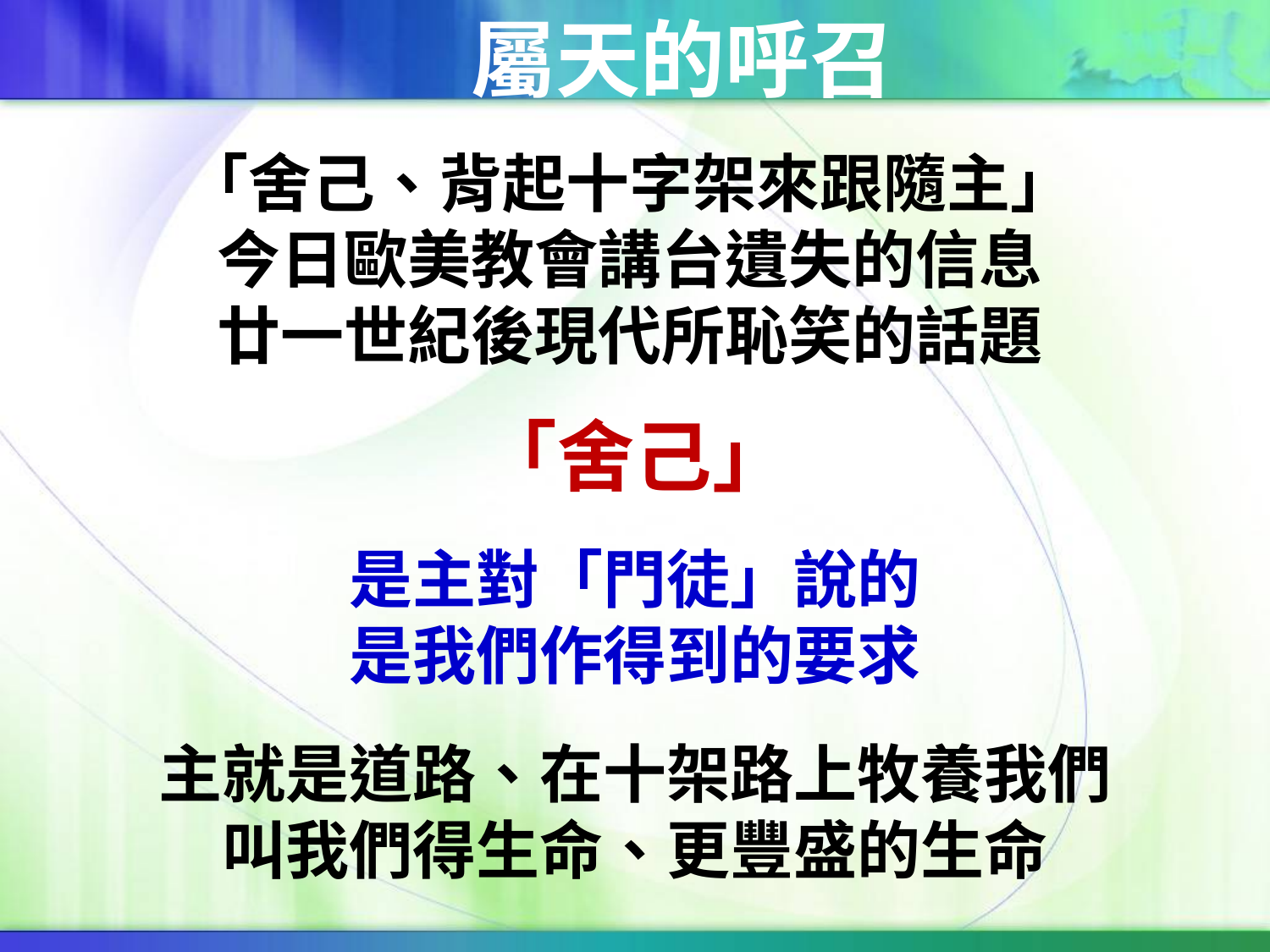

屬天的呼召
「舍己、背起十字架來跟隨主」
今日歐美教會講台遺失的信息
廿一世紀後現代所恥笑的話題
「舍己」
是主對「門徒」說的
是我們作得到的要求
主就是道路、在十架路上牧養我們
叫我們得生命、更豐盛的生命